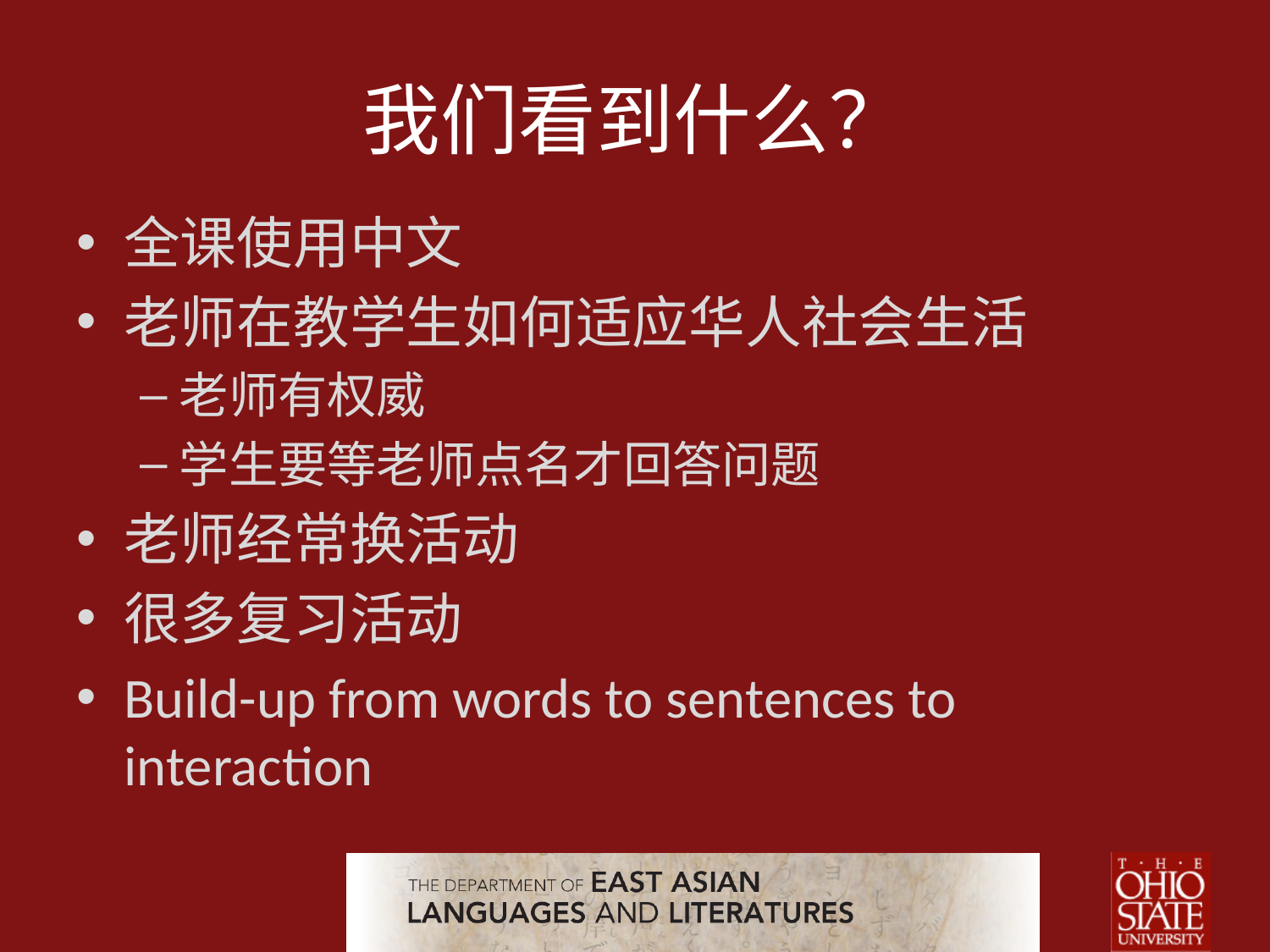

# 我们看到什么？
全课使用中文
老师在教学生如何适应华人社会生活
老师有权威
学生要等老师点名才回答问题
老师经常换活动
很多复习活动
Build-up from words to sentences to interaction